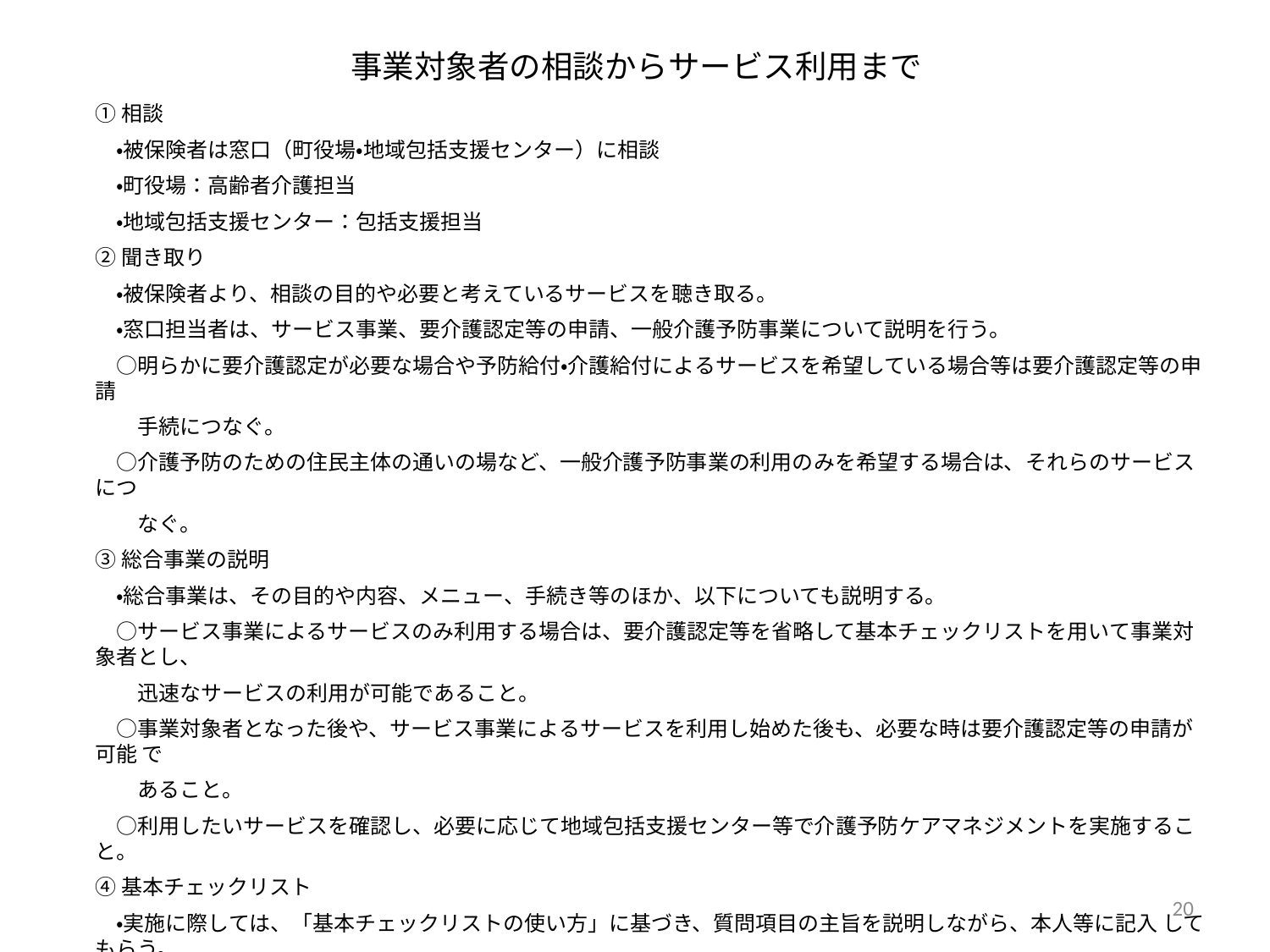

# 事業対象者の相談からサービス利用まで
①相談
　・被保険者は窓口（町役場・地域包括支援センター）に相談
　・町役場：高齢者介護担当
　・地域包括支援センター：包括支援担当
②聞き取り
　・被保険者より、相談の目的や必要と考えているサービスを聴き取る。
　・窓口担当者は、サービス事業、要介護認定等の申請、一般介護予防事業について説明を行う。
　○明らかに要介護認定が必要な場合や予防給付・介護給付によるサービスを希望している場合等は要介護認定等の申請
　　手続につなぐ。
　○介護予防のための住民主体の通いの場など、一般介護予防事業の利用のみを希望する場合は、それらのサービスにつ
　　なぐ。
③総合事業の説明
　・総合事業は、その目的や内容、メニュー、手続き等のほか、以下についても説明する。
　○サービス事業によるサービスのみ利用する場合は、要介護認定等を省略して基本チェックリストを用いて事業対象者とし、
　　迅速なサービスの利用が可能であること。
　○事業対象者となった後や、サービス事業によるサービスを利用し始めた後も、必要な時は要介護認定等の申請が可能 で
　　あること。
　○利用したいサービスを確認し、必要に応じて地域包括支援センター等で介護予防ケアマネジメントを実施すること。
④基本チェックリスト
　・実施に際しては、「基本チェックリストの使い方」に基づき、質問項目の主旨を説明しながら、本人等に記入 してもらう。
　○サービス事業利用のための手続きは、原則、被保険者本人が直接窓口に出向いて行う。
　ただし、本人が来所できない（入院中である、相談窓口が遠い、外出に支障がある等）場合は、電話や家族の来所による相談に基づき、本人の状況や相談の目的等を聴き取る。
20